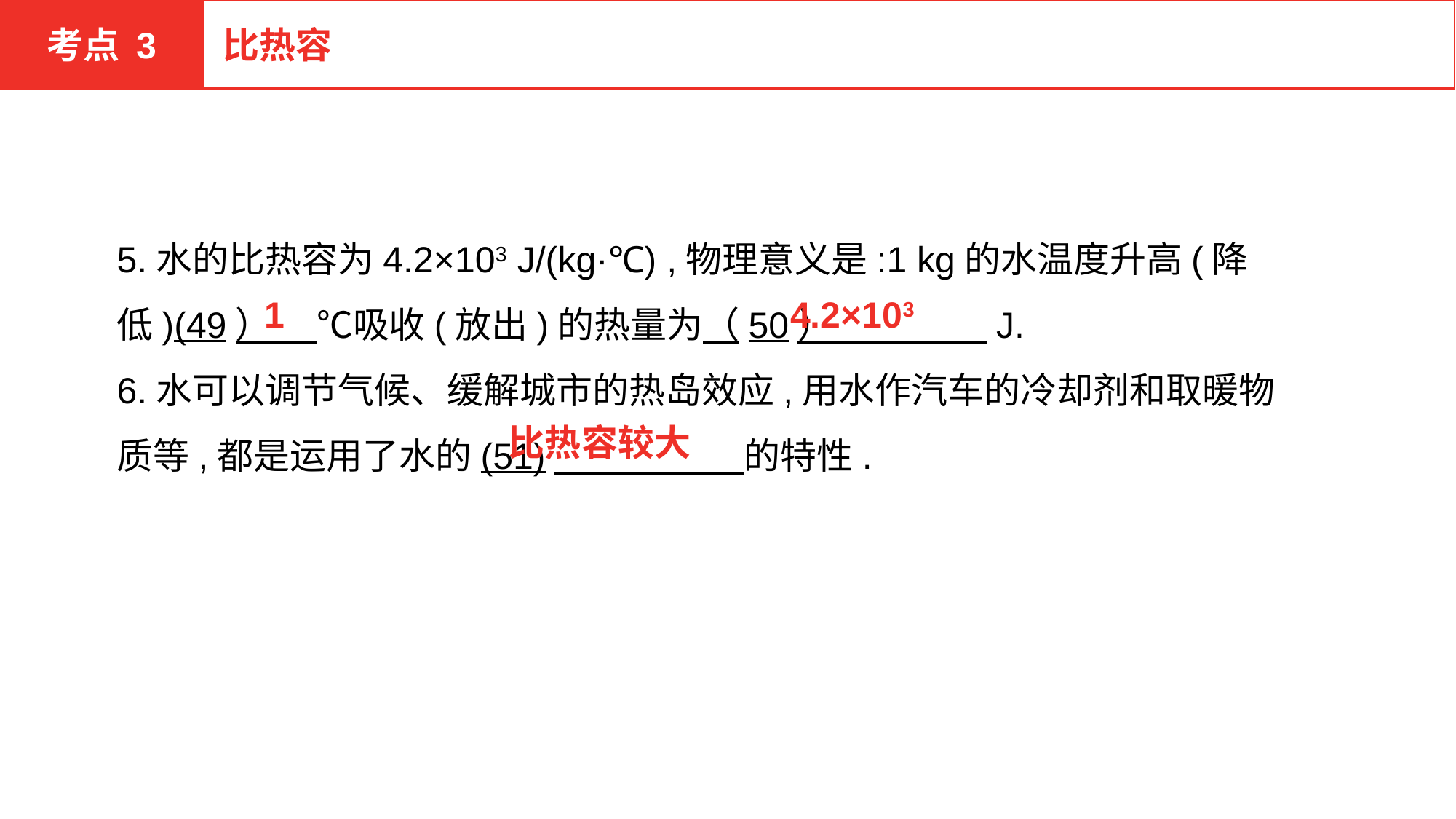

考点 3
比热容
5.水的比热容为4.2×103 J/(kg·℃) ,物理意义是:1 kg的水温度升高(降低)(49）　 ℃吸收(放出)的热量为（50）　　　　 J.
6.水可以调节气候、缓解城市的热岛效应,用水作汽车的冷却剂和取暖物质等,都是运用了水的(51)　　　　　 的特性.

1
4.2×103
比热容较大